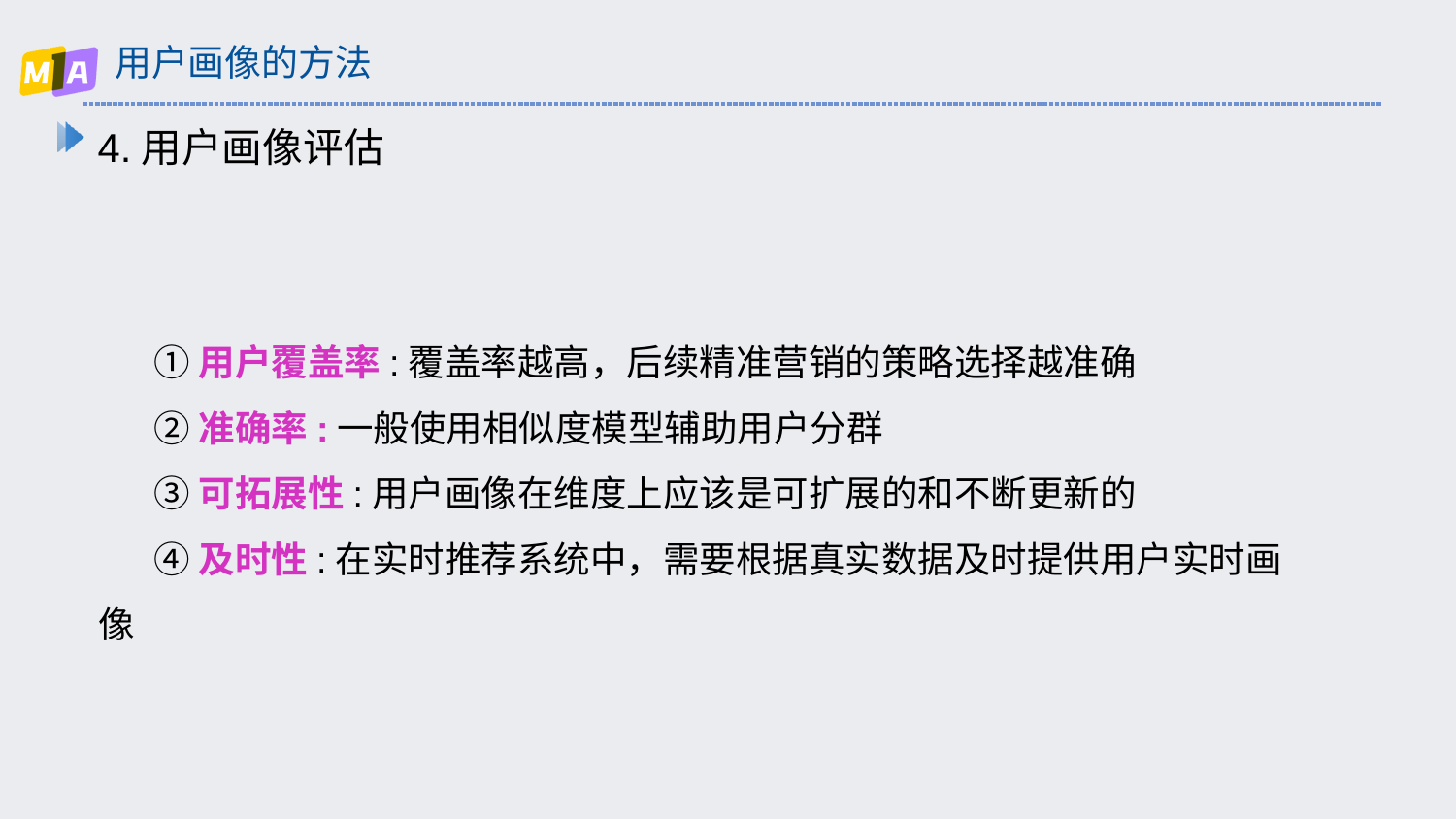

# 用户画像的方法
4.用户画像评估
①用户覆盖率:覆盖率越高，后续精准营销的策略选择越准确
②准确率:一般使用相似度模型辅助用户分群
③可拓展性:用户画像在维度上应该是可扩展的和不断更新的
④及时性:在实时推荐系统中，需要根据真实数据及时提供用户实时画像